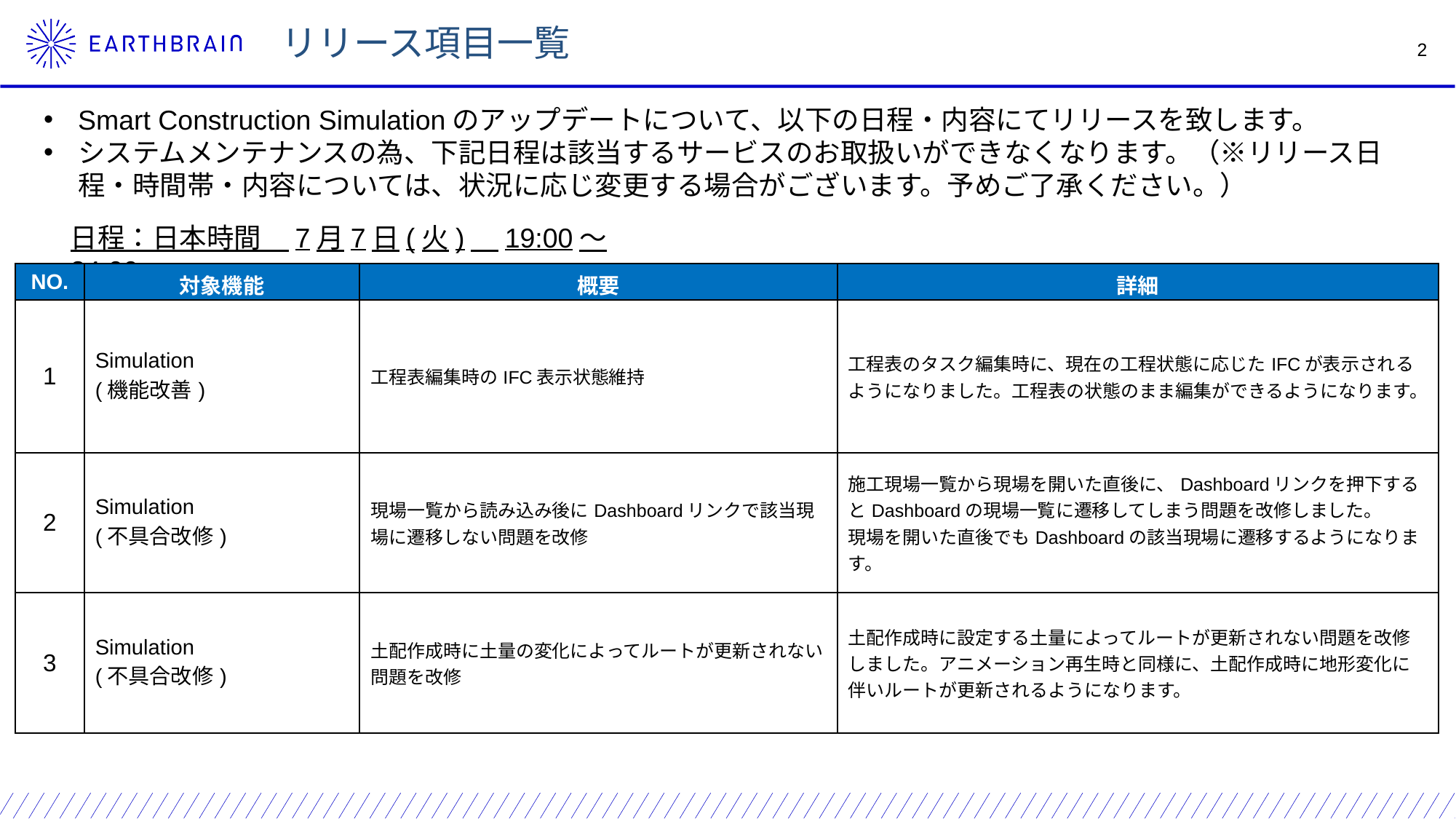

リリース項目一覧
Smart Construction Simulationのアップデートについて、以下の日程・内容にてリリースを致します。
システムメンテナンスの為、下記日程は該当するサービスのお取扱いができなくなります。（※リリース日程・時間帯・内容については、状況に応じ変更する場合がございます。予めご了承ください。）
日程：日本時間　7月7日(火)　19:00～24:00
| NO. | 対象機能 | 概要 | 詳細 |
| --- | --- | --- | --- |
| 1 | Simulation (機能改善) | 工程表編集時のIFC表示状態維持 | 工程表のタスク編集時に、現在の工程状態に応じたIFCが表示されるようになりました。工程表の状態のまま編集ができるようになります。 |
| 2 | Simulation (不具合改修) | 現場一覧から読み込み後にDashboardリンクで該当現場に遷移しない問題を改修 | 施工現場一覧から現場を開いた直後に、Dashboardリンクを押下するとDashboardの現場一覧に遷移してしまう問題を改修しました。 現場を開いた直後でもDashboardの該当現場に遷移するようになります。 |
| 3 | Simulation (不具合改修) | 土配作成時に土量の変化によってルートが更新されない問題を改修 | 土配作成時に設定する土量によってルートが更新されない問題を改修しました。アニメーション再生時と同様に、土配作成時に地形変化に伴いルートが更新されるようになります。 |